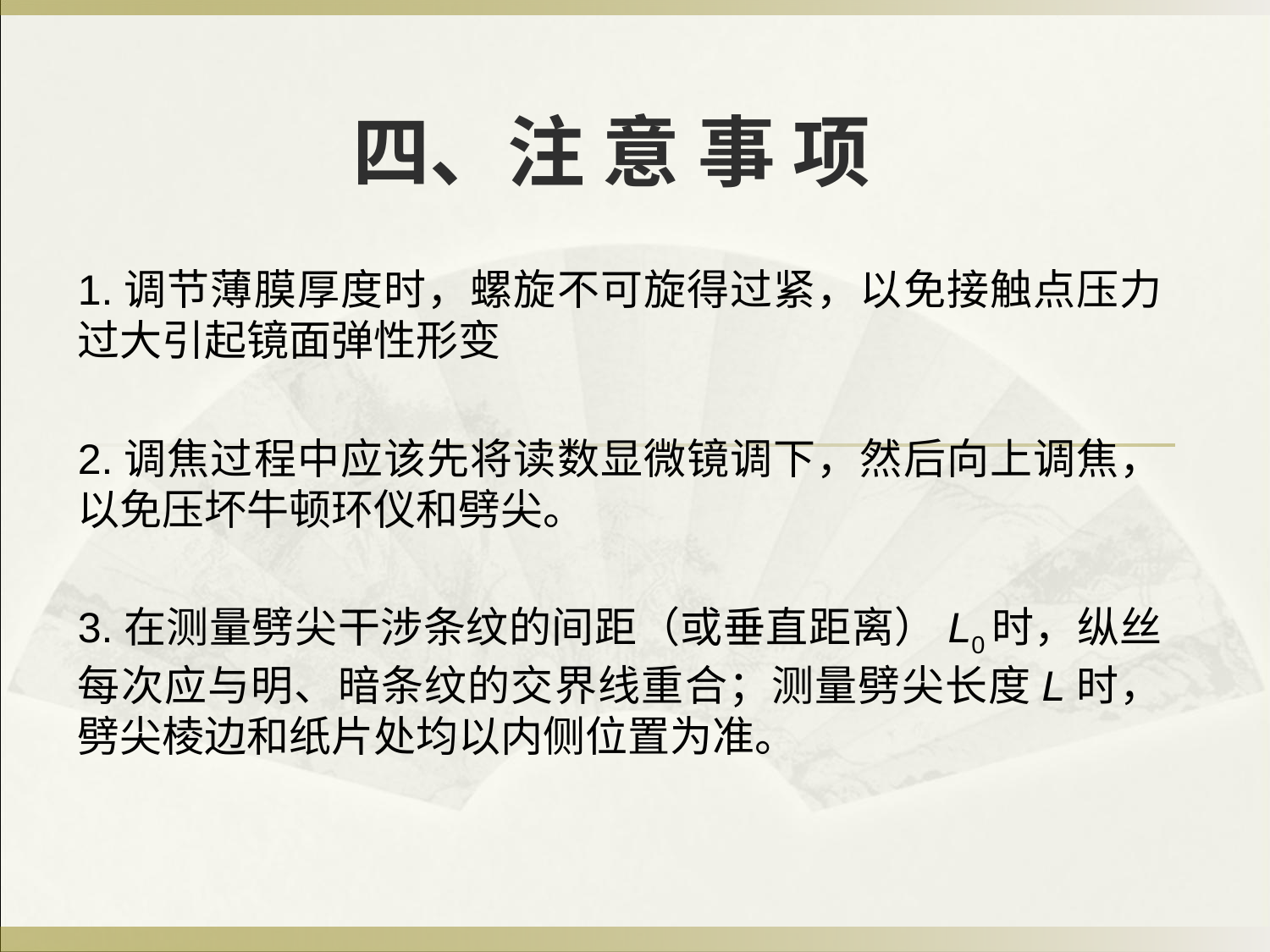

# 四、注 意 事 项
1.调节薄膜厚度时，螺旋不可旋得过紧，以免接触点压力 过大引起镜面弹性形变

2.调焦过程中应该先将读数显微镜调下，然后向上调焦，以免压坏牛顿环仪和劈尖。

3.在测量劈尖干涉条纹的间距（或垂直距离）L0时，纵丝每次应与明、暗条纹的交界线重合；测量劈尖长度L时，劈尖棱边和纸片处均以内侧位置为准。